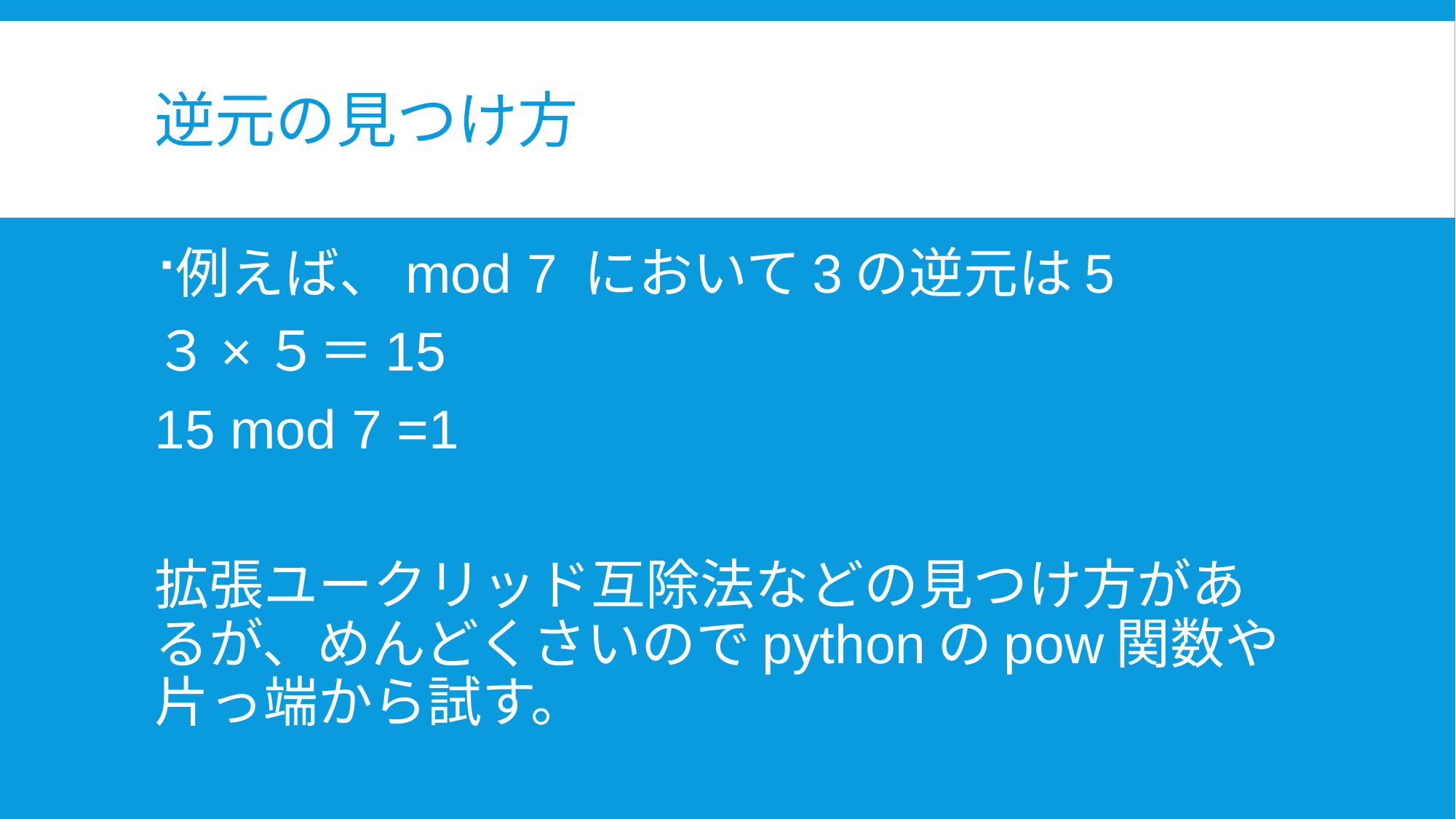

# 逆元の見つけ方
例えば、mod 7 において3の逆元は5
３×５＝15
15 mod 7 =1

拡張ユークリッド互除法などの見つけ方があるが、めんどくさいのでpythonのpow関数や片っ端から試す。